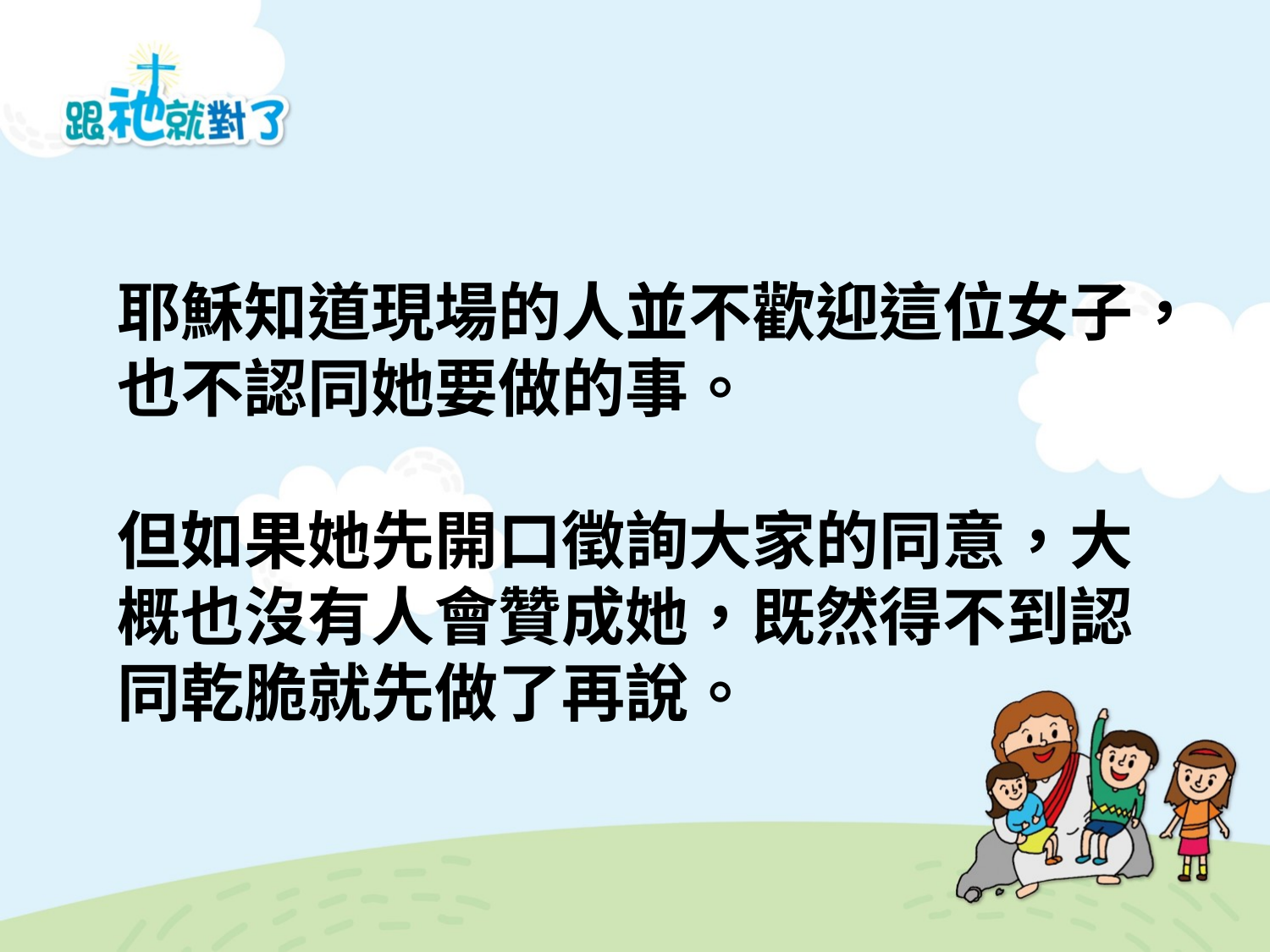

耶穌知道現場的人並不歡迎這位女子，也不認同她要做的事。

但如果她先開口徵詢大家的同意，大概也沒有人會贊成她，既然得不到認同乾脆就先做了再說。